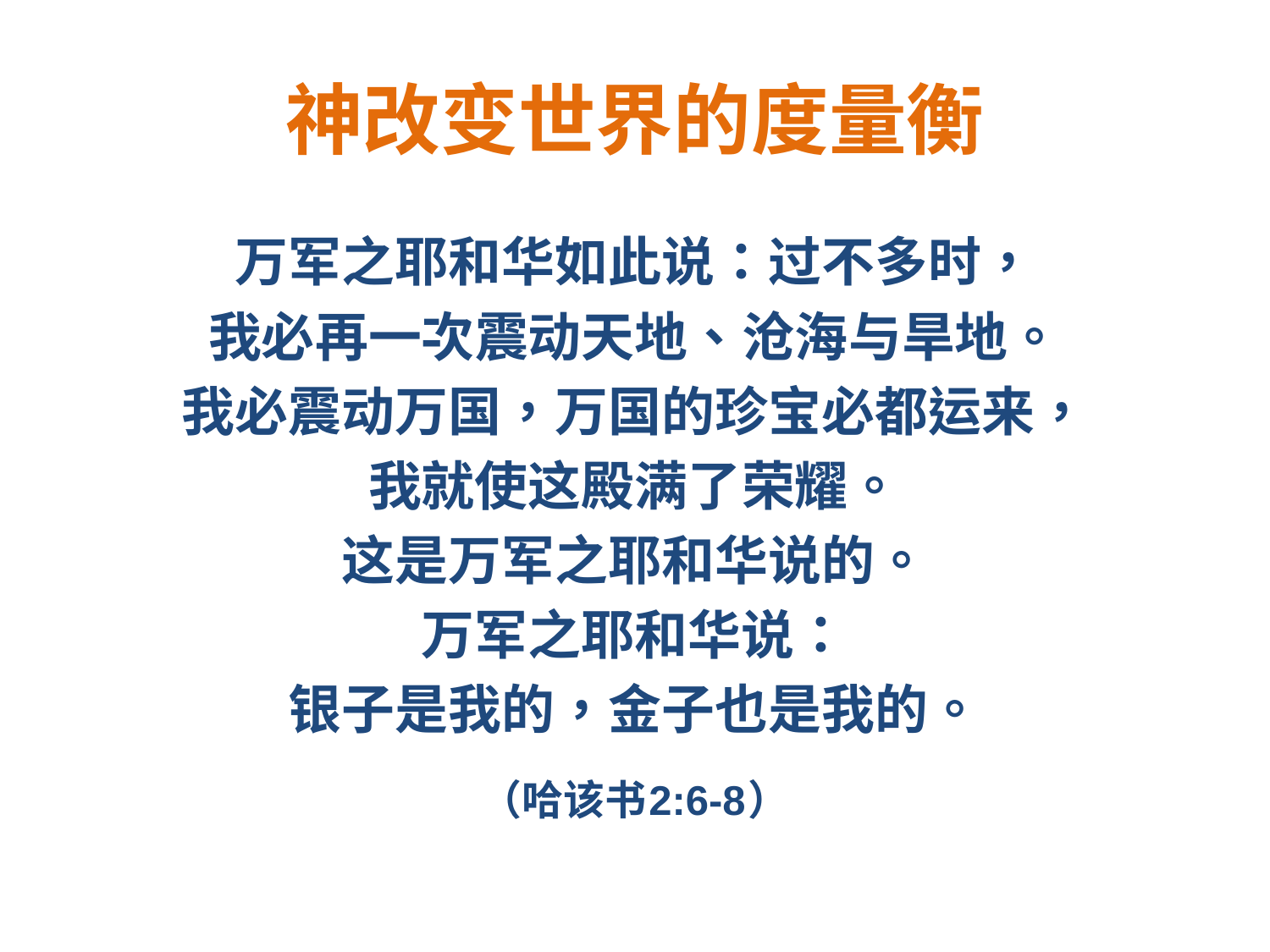

# 神改变世界的度量衡
万军之耶和华如此说：过不多时，
我必再一次震动天地、沧海与旱地。
我必震动万国，万国的珍宝必都运来，
我就使这殿满了荣耀。
这是万军之耶和华说的。
万军之耶和华说：
银子是我的，金子也是我的。
（哈该书2:6-8）